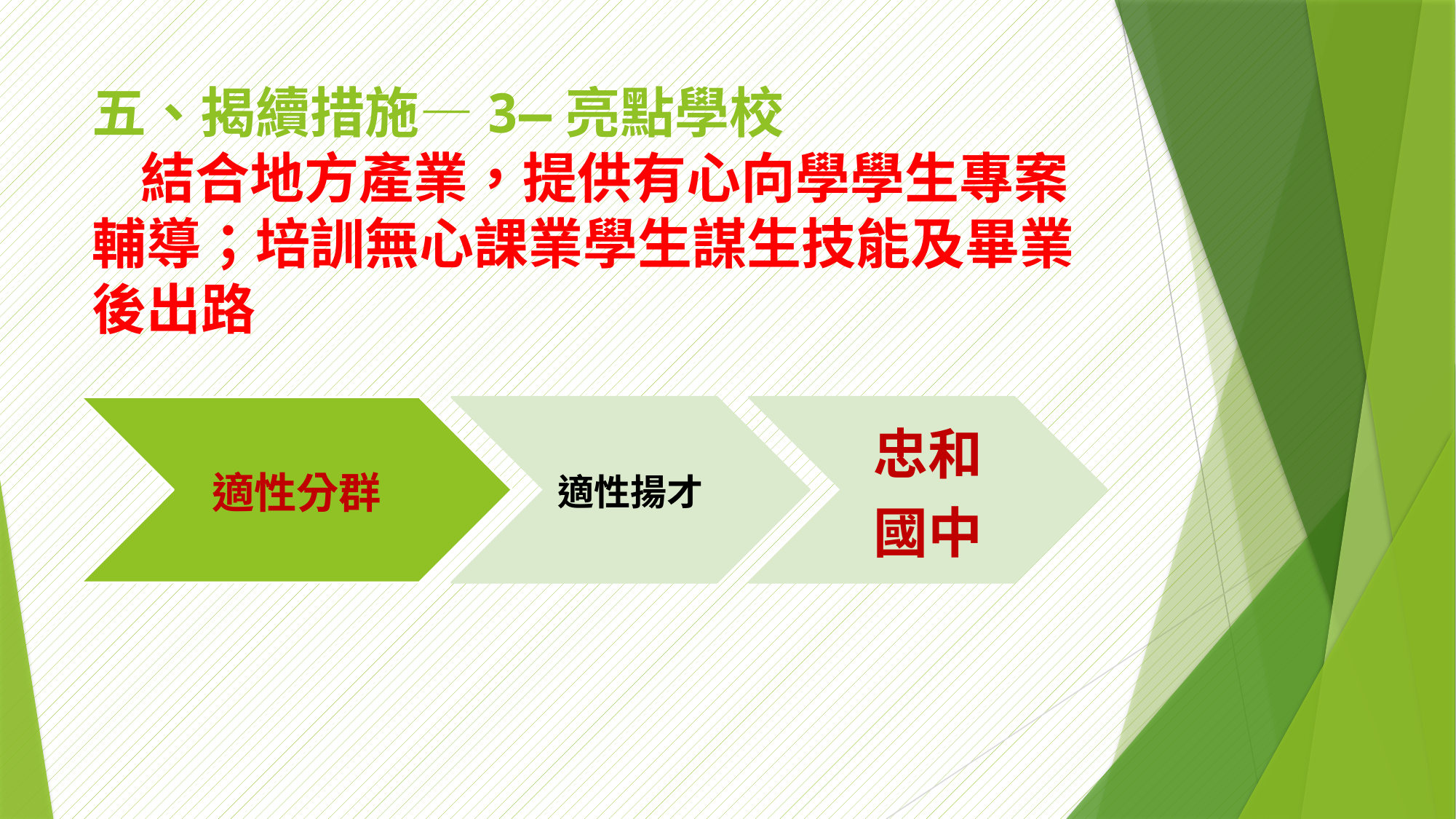

# 五、揭續措施—3—亮點學校 結合地方產業，提供有心向學學生專案輔導；培訓無心課業學生謀生技能及畢業後出路
適性分群
適性揚才
忠和國中